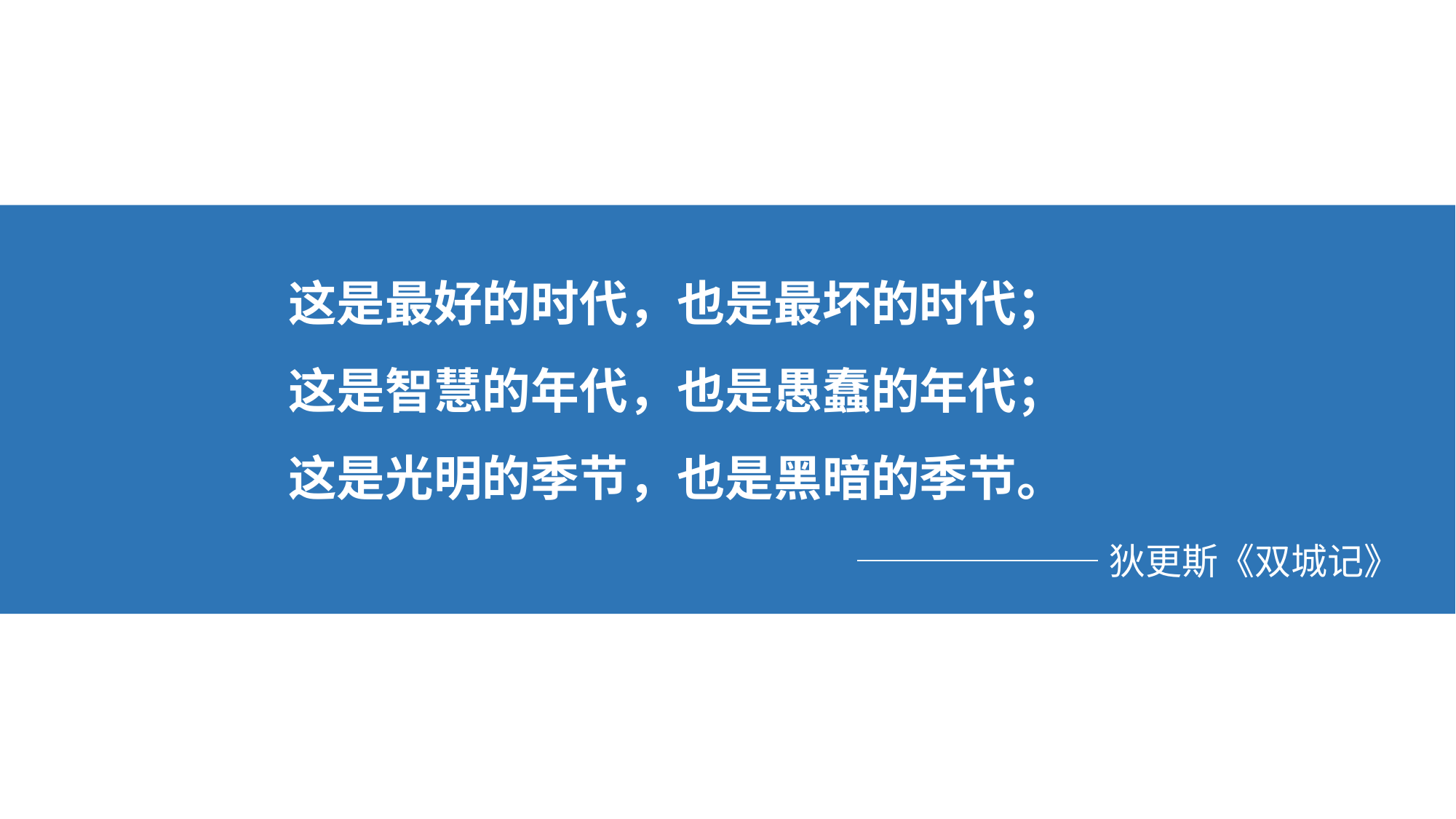

这是最好的时代，也是最坏的时代；
这是智慧的年代，也是愚蠢的年代；
这是光明的季节，也是黑暗的季节。
狄更斯《双城记》